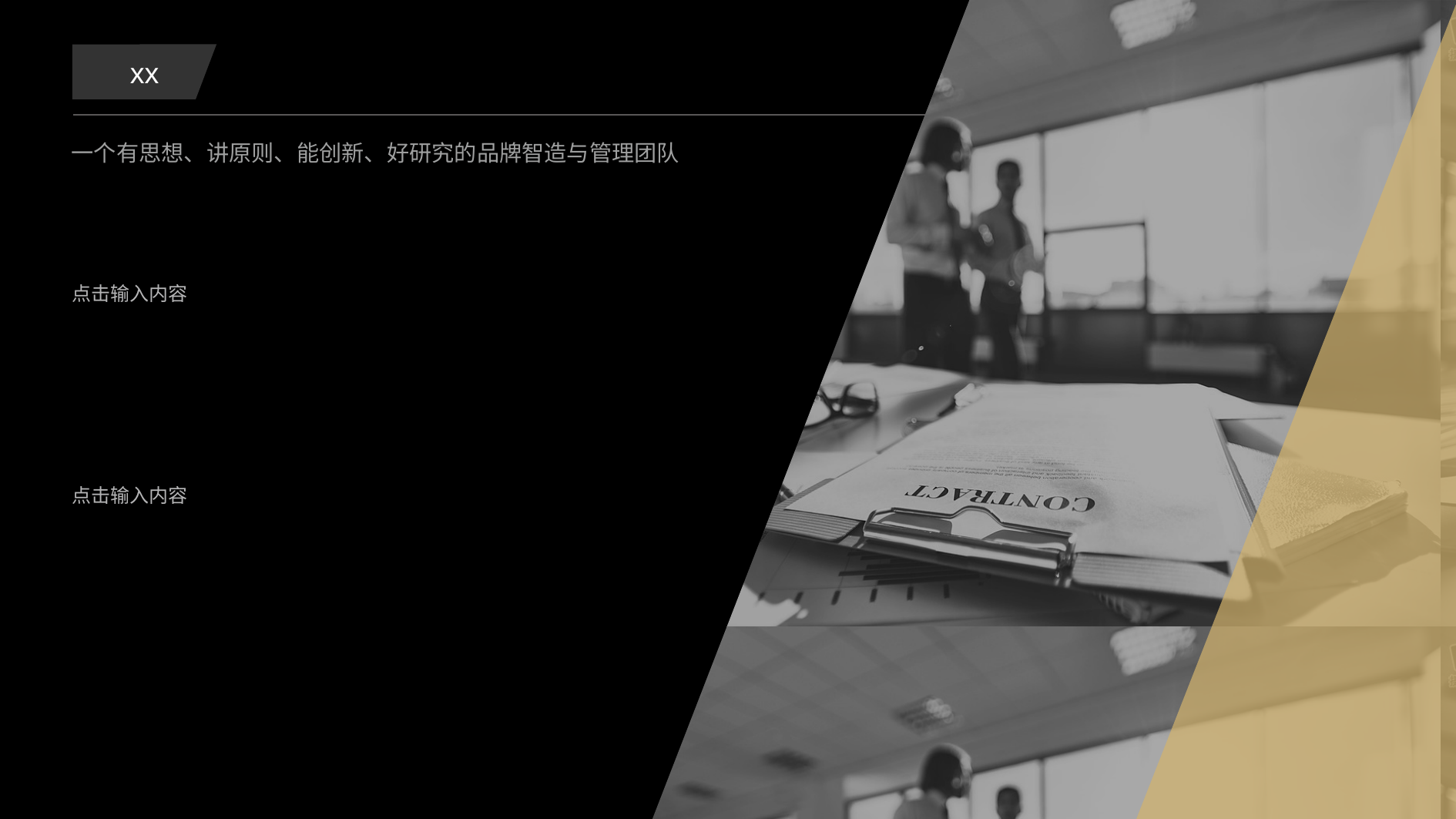

xx

一个有思想、讲原则、能创新、好研究的品牌智造与管理团队

点击输入内容
点击输入内容